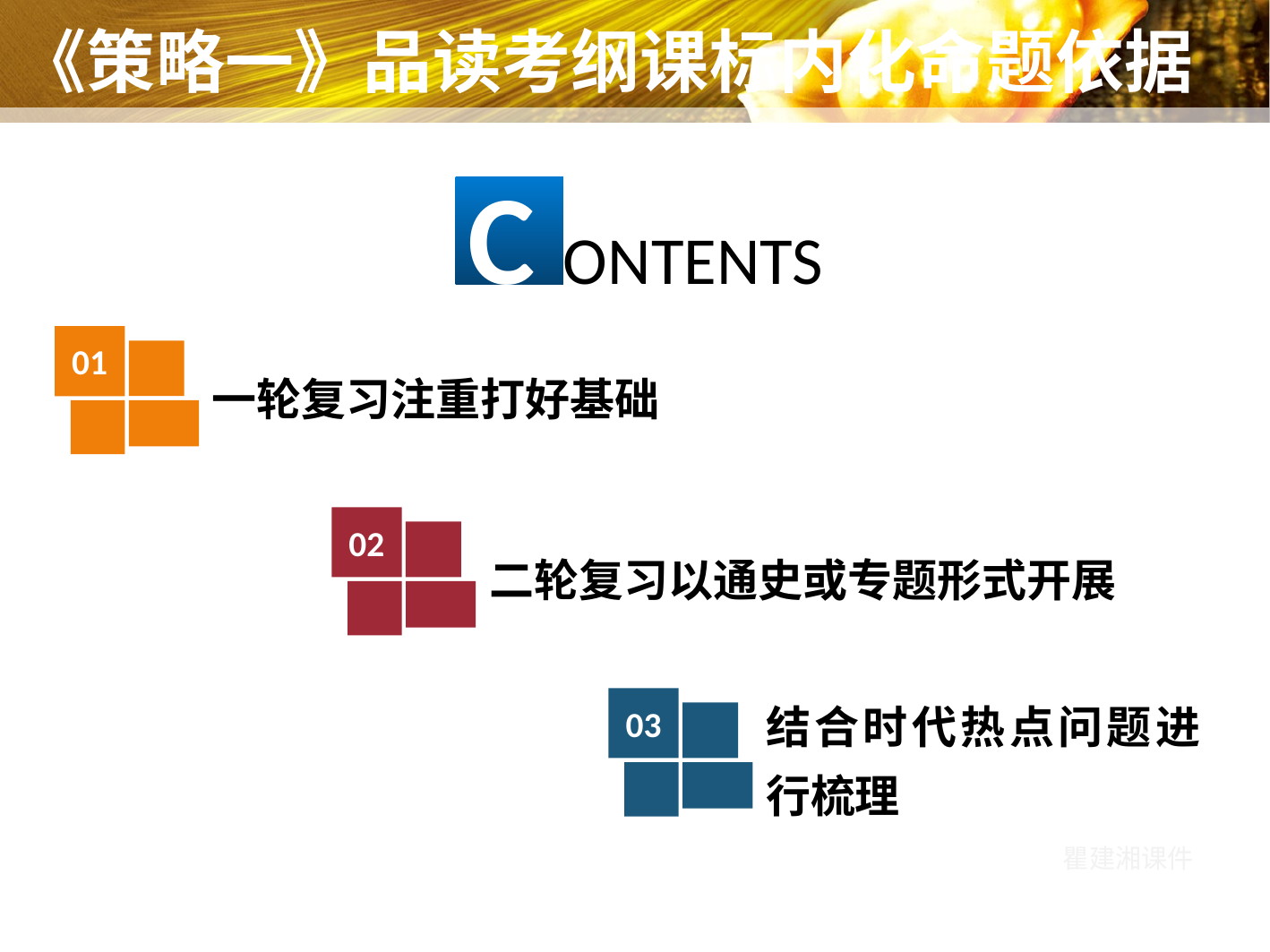

《策略一》品读考纲课标内化命题依据
C ONTENTS

01

一轮复习注重打好基础
02

二轮复习以通史或专题形式开展
03

结合时代热点问题进行梳理